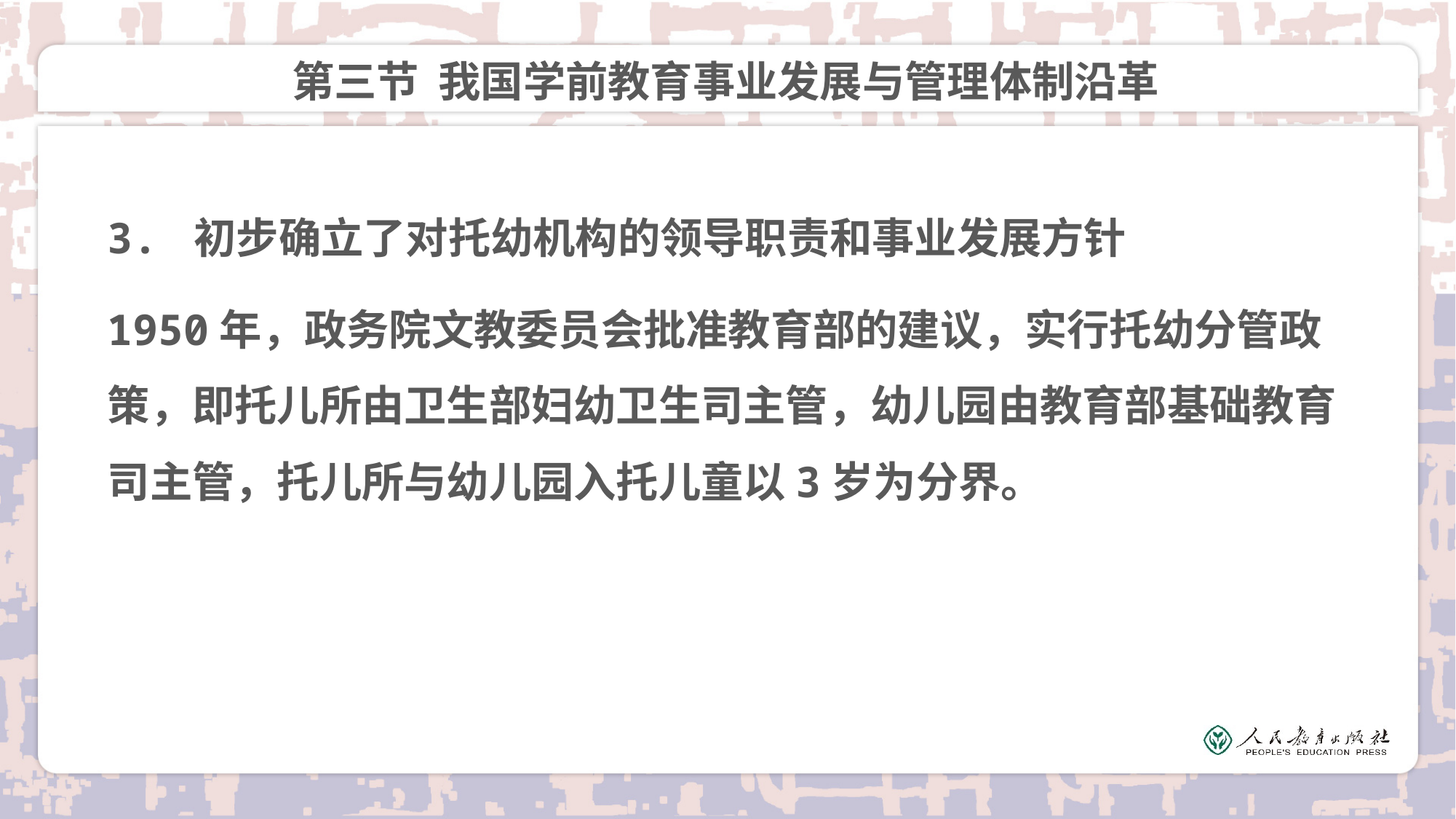

# 第三节  我国学前教育事业发展与管理体制沿革
3. 初步确立了对托幼机构的领导职责和事业发展方针
1950年，政务院文教委员会批准教育部的建议，实行托幼分管政策，即托儿所由卫生部妇幼卫生司主管，幼儿园由教育部基础教育司主管，托儿所与幼儿园入托儿童以3岁为分界。